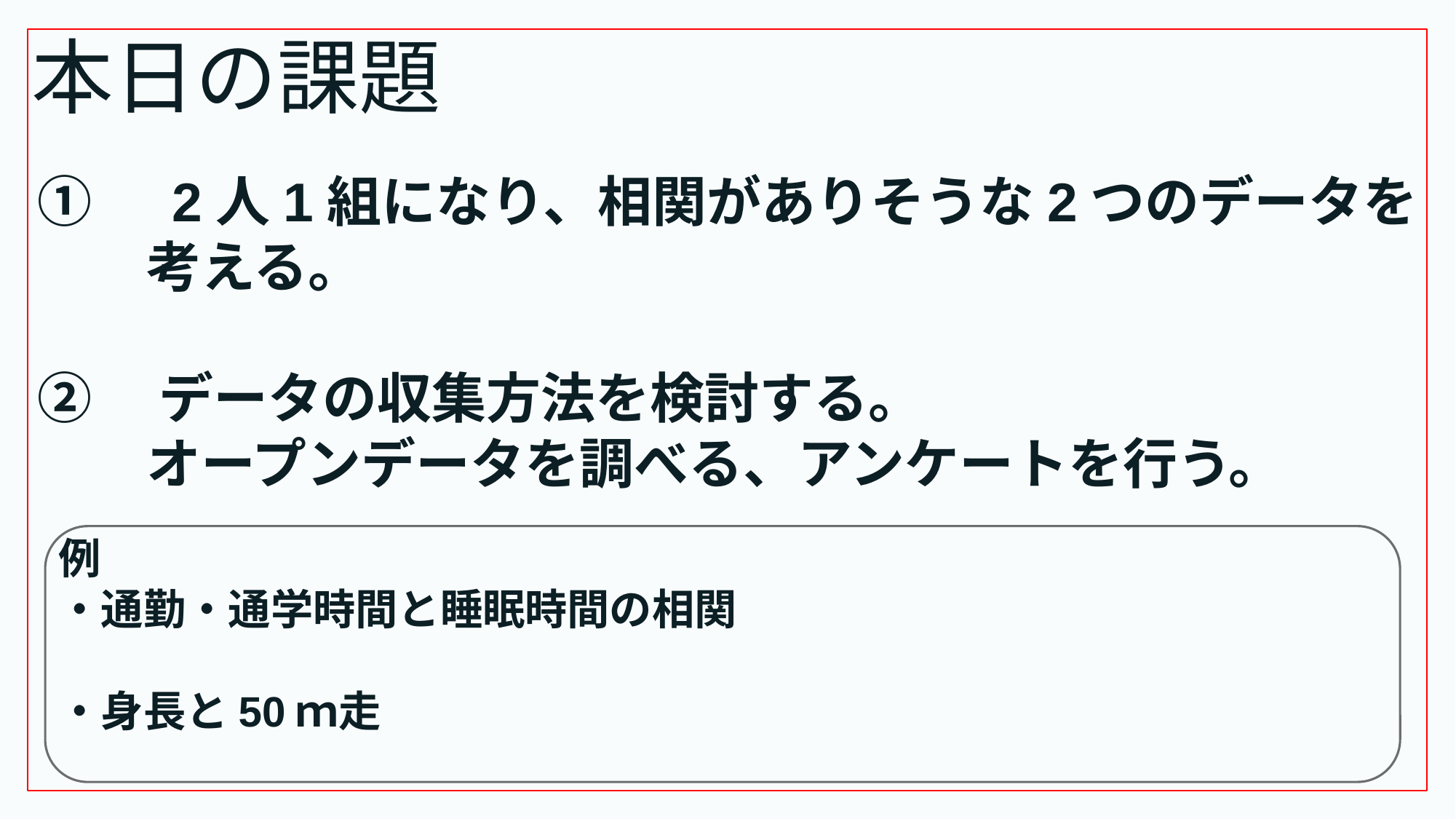

# 本日の課題
①　2人1組になり、相関がありそうな2つのデータを
　　考える。

②　データの収集方法を検討する。
　　オープンデータを調べる、アンケートを行う。

例
・通勤・通学時間と睡眠時間の相関

・身長と50ｍ走